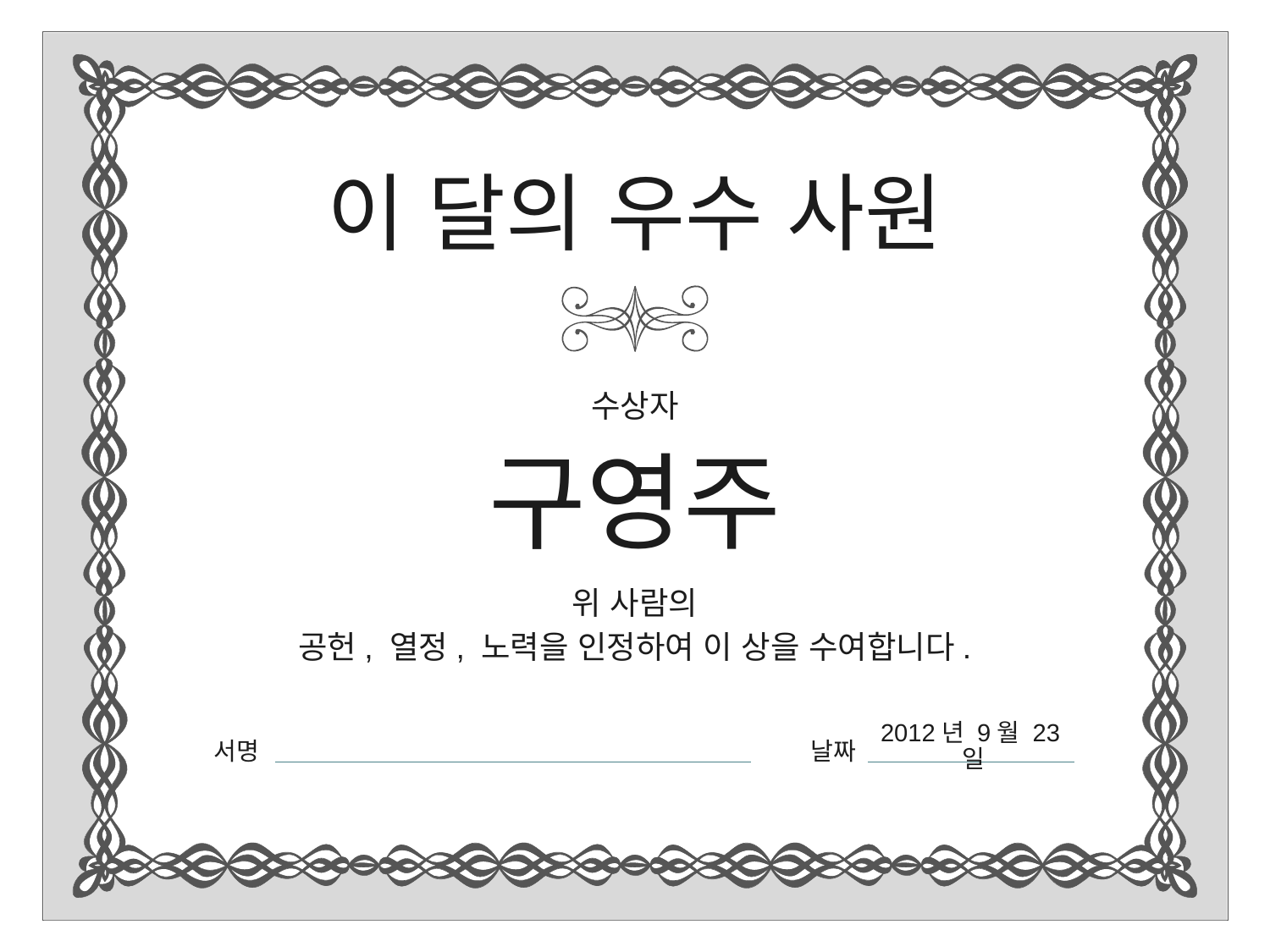

구영주
공헌, 열정, 노력을 인정하여 이 상을 수여합니다.
2012년 9월 23일